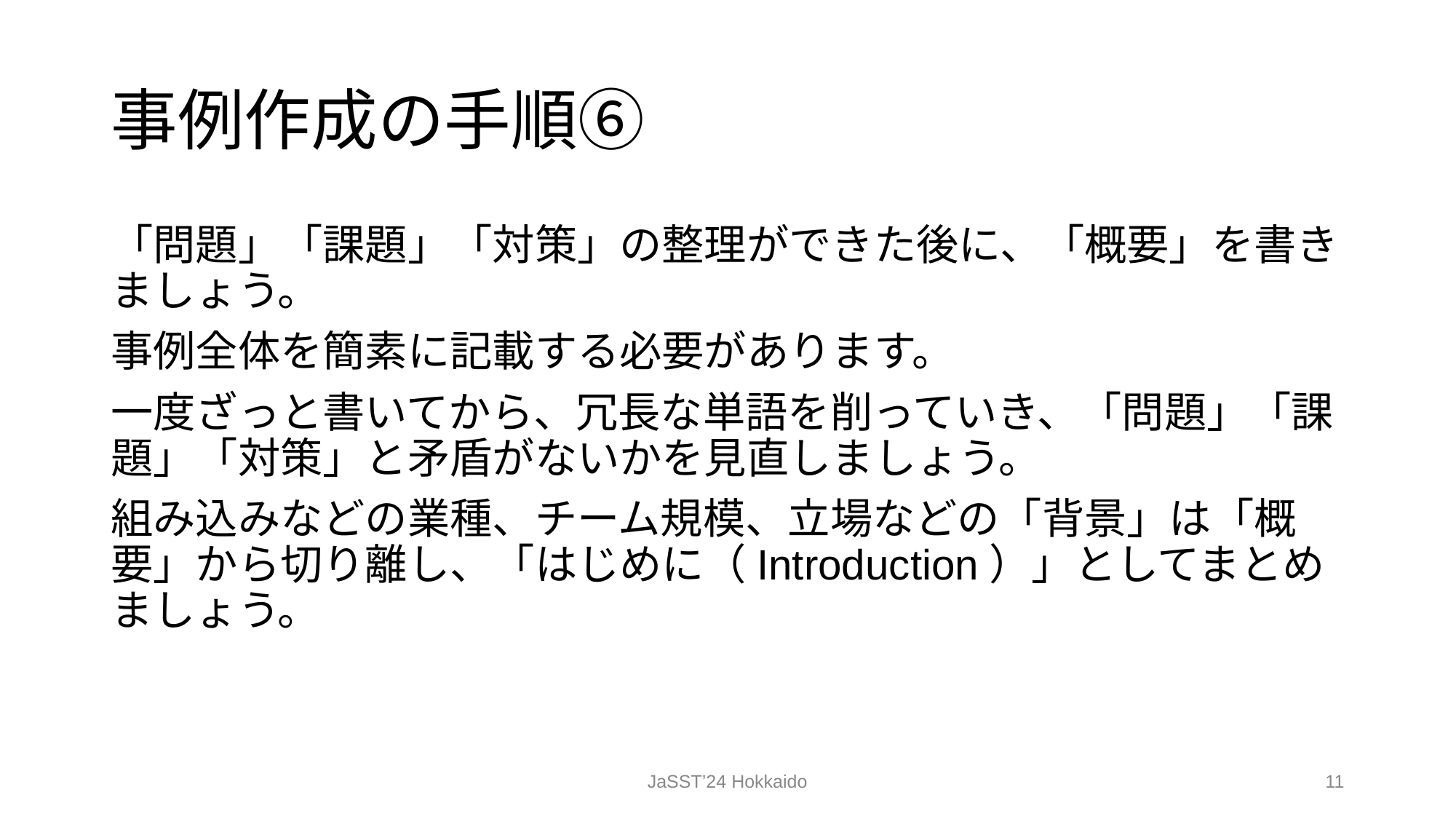

# 事例作成の手順⑥
「問題」「課題」「対策」の整理ができた後に、「概要」を書きましょう。
事例全体を簡素に記載する必要があります。
一度ざっと書いてから、冗長な単語を削っていき、「問題」「課題」「対策」と矛盾がないかを見直しましょう。
組み込みなどの業種、チーム規模、立場などの「背景」は「概要」から切り離し、「はじめに（Introduction）」としてまとめましょう。

JaSST’24 Hokkaido
11